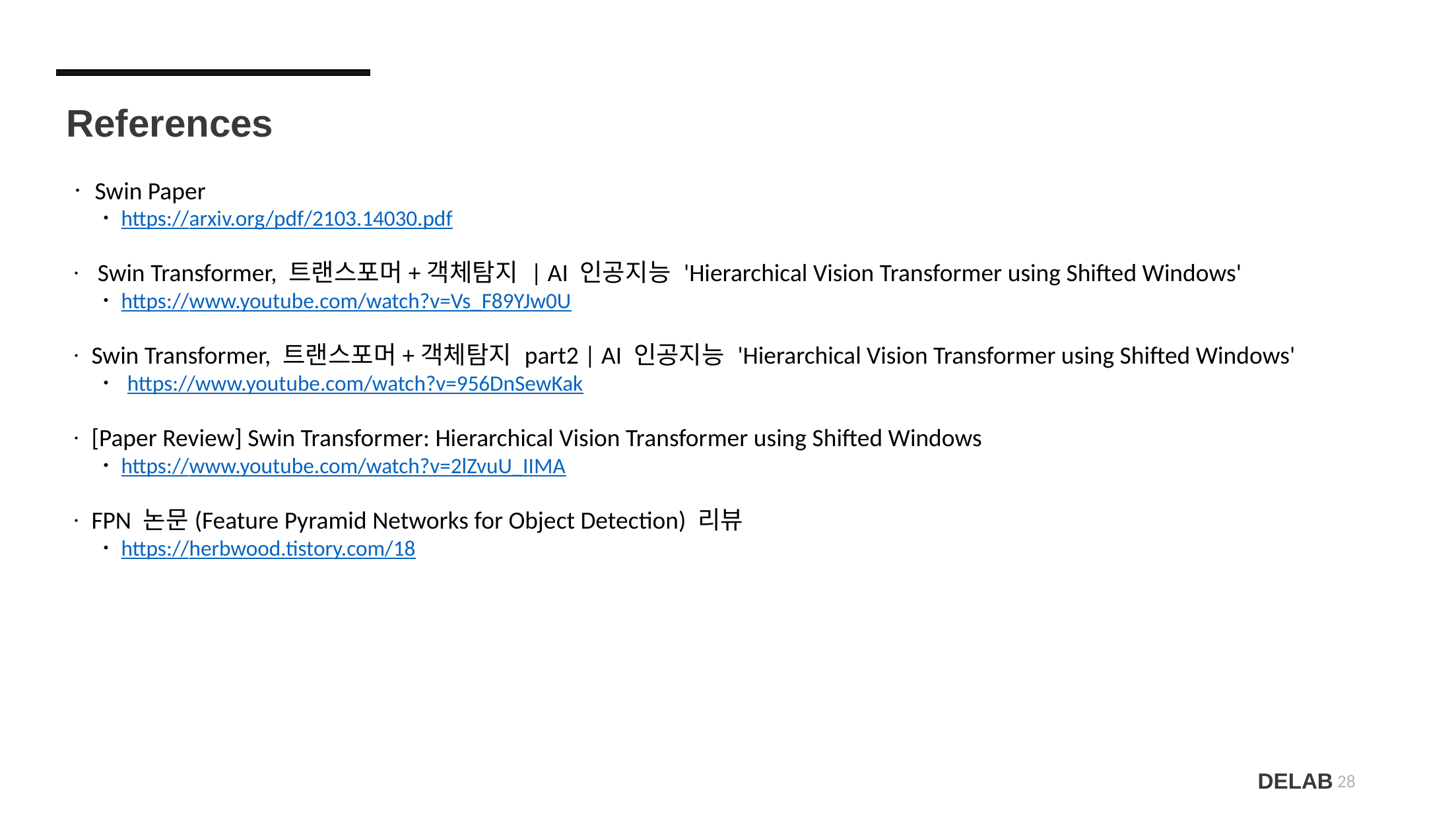

References

ㆍSwin Paper
    ㆍhttps://arxiv.org/pdf/2103.14030.pdf

ㆍ Swin Transformer, 트랜스포머+객체탐지 | AI 인공지능 'Hierarchical Vision Transformer using Shifted Windows'
    ㆍhttps://www.youtube.com/watch?v=Vs_F89YJw0U

ㆍSwin Transformer, 트랜스포머+객체탐지 part2 | AI 인공지능 'Hierarchical Vision Transformer using Shifted Windows'
    ㆍ https://www.youtube.com/watch?v=956DnSewKak

ㆍ[Paper Review] Swin Transformer: Hierarchical Vision Transformer using Shifted Windows
    ㆍhttps://www.youtube.com/watch?v=2lZvuU_IIMA

ㆍFPN 논문(Feature Pyramid Networks for Object Detection) 리뷰
    ㆍhttps://herbwood.tistory.com/18

28
DELAB